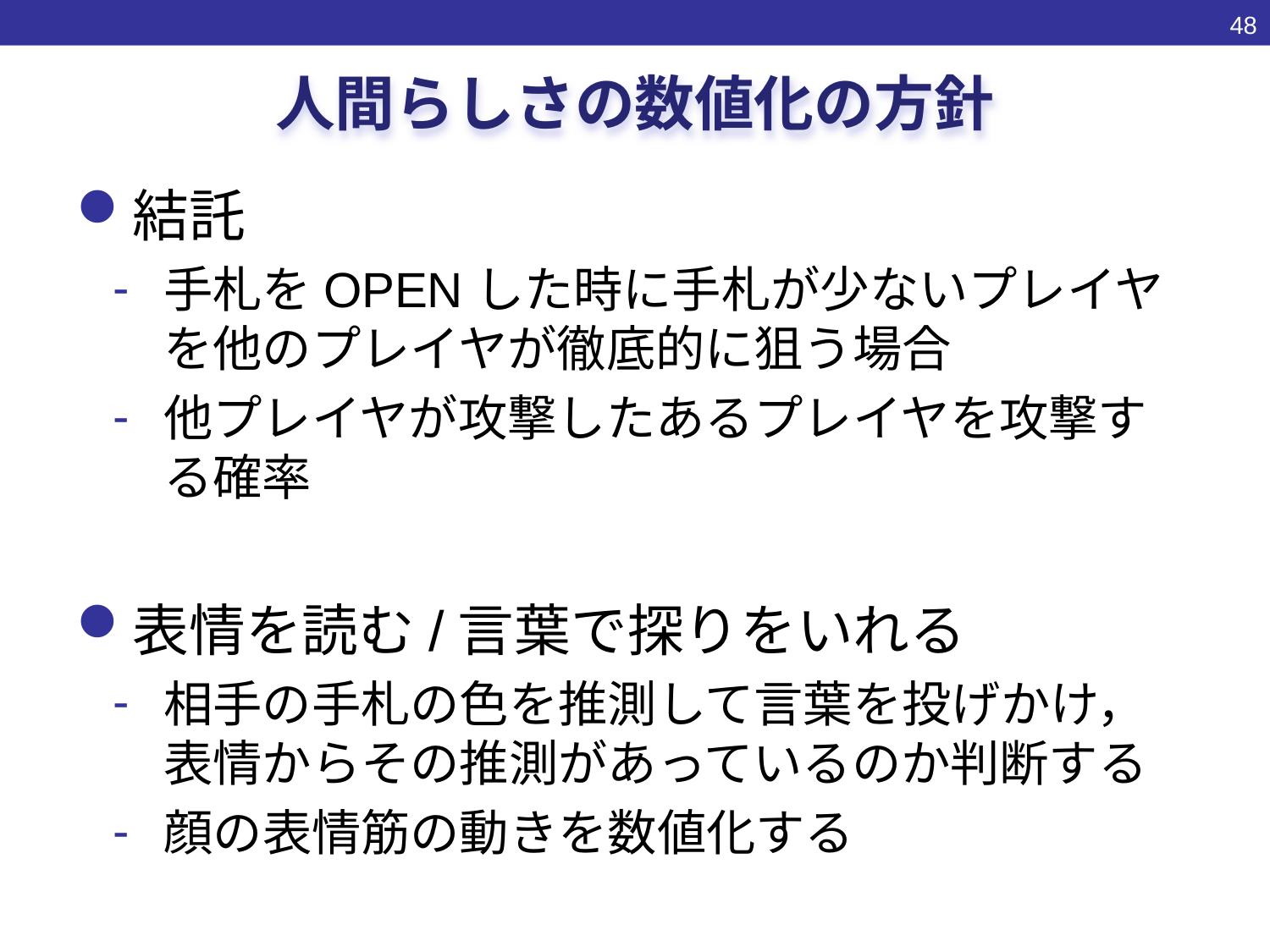

48
# 人間らしさの数値化の方針
結託
手札をOPENした時に手札が少ないプレイヤを他のプレイヤが徹底的に狙う場合
他プレイヤが攻撃したあるプレイヤを攻撃する確率

表情を読む/言葉で探りをいれる
相手の手札の色を推測して言葉を投げかけ，表情からその推測があっているのか判断する
顔の表情筋の動きを数値化する